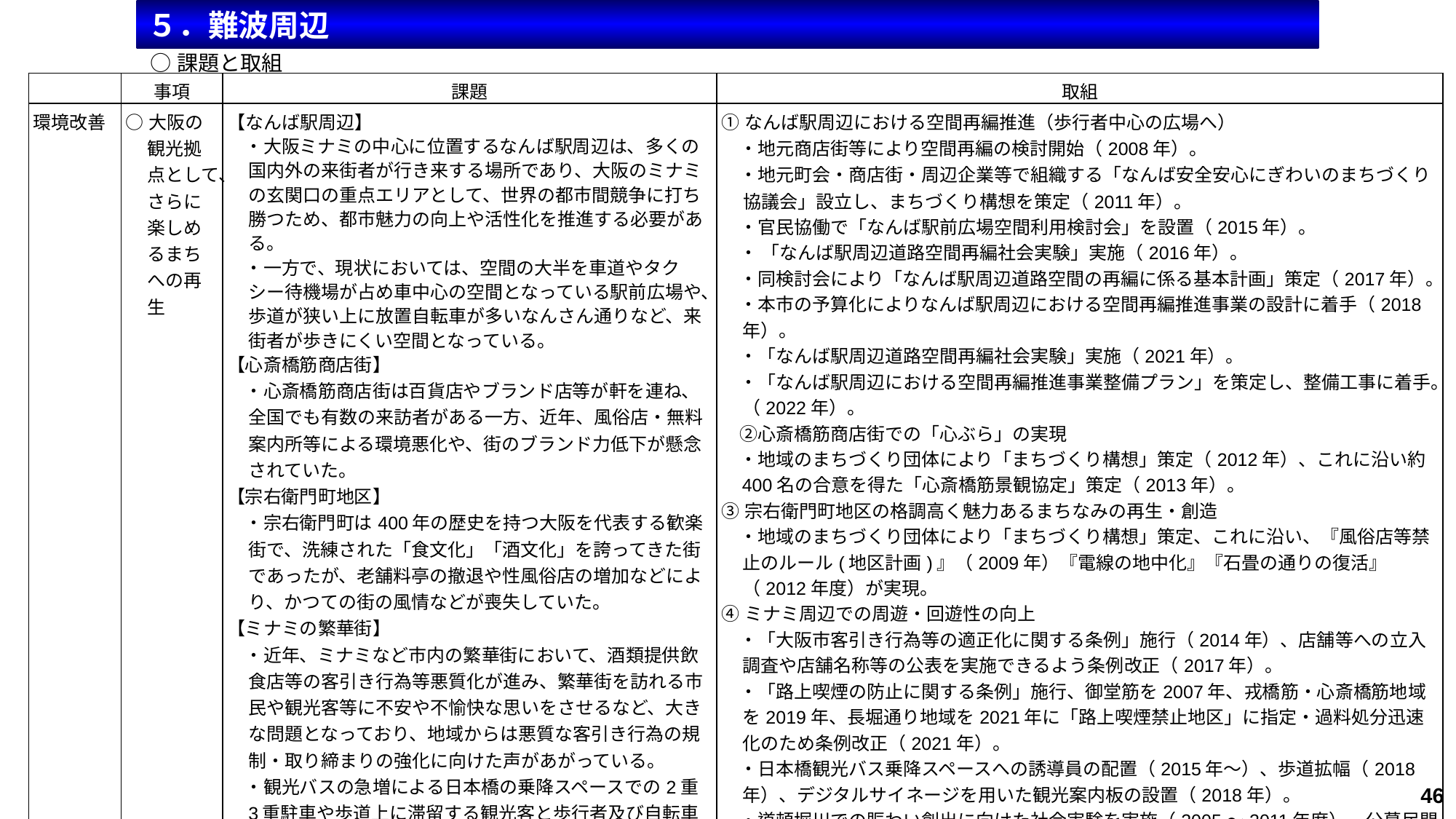

５．難波周辺
○課題と取組

|  | 事項 | 課題 | 取組 |
| --- | --- | --- | --- |
| 環境改善 | ○大阪の観光拠点として、さらに楽しめるまちへの再生 | 【なんば駅周辺】 　・大阪ミナミの中心に位置するなんば駅周辺は、多くの国内外の来街者が行き来する場所であり、大阪のミナミの玄関口の重点エリアとして、世界の都市間競争に打ち勝つため、都市魅力の向上や活性化を推進する必要がある。 　・一方で、現状においては、空間の大半を車道やタクシー待機場が占め車中心の空間となっている駅前広場や、歩道が狭い上に放置自転車が多いなんさん通りなど、来街者が歩きにくい空間となっている。 【心斎橋筋商店街】 　・心斎橋筋商店街は百貨店やブランド店等が軒を連ね、全国でも有数の来訪者がある一方、近年、風俗店・無料案内所等による環境悪化や、街のブランド力低下が懸念されていた。 【宗右衛門町地区】 　・宗右衛門町は400年の歴史を持つ大阪を代表する歓楽街で、洗練された「食文化」「酒文化」を誇ってきた街であったが、老舗料亭の撤退や性風俗店の増加などにより、かつての街の風情などが喪失していた。 【ミナミの繁華街】 　・近年、ミナミなど市内の繁華街において、酒類提供飲食店等の客引き行為等悪質化が進み、繁華街を訪れる市民や観光客等に不安や不愉快な思いをさせるなど、大きな問題となっており、地域からは悪質な客引き行為の規制・取り締まりの強化に向けた声があがっている。 　・観光バスの急増による日本橋の乗降スペースでの2重3重駐車や歩道上に滞留する観光客と歩行者及び自転車の輻輳などが問題となっている。 | ①なんば駅周辺における空間再編推進（歩行者中心の広場へ） 　・地元商店街等により空間再編の検討開始（2008年）。 　・地元町会・商店街・周辺企業等で組織する「なんば安全安心にぎわいのまちづくり協議会」設立し、まちづくり構想を策定（2011年）。 　・官民協働で「なんば駅前広場空間利用検討会」を設置（2015年）。 　・ 「なんば駅周辺道路空間再編社会実験」実施（2016年）。 　・同検討会により「なんば駅周辺道路空間の再編に係る基本計画」策定（2017年）。 　・本市の予算化によりなんば駅周辺における空間再編推進事業の設計に着手（2018年）。 　・「なんば駅周辺道路空間再編社会実験」実施（2021年）。 　・「なんば駅周辺における空間再編推進事業整備プラン」を策定し、整備工事に着手。（2022年）。 　②心斎橋筋商店街での「心ぶら」の実現 　・地域のまちづくり団体により「まちづくり構想」策定（2012年）、これに沿い約400名の合意を得た「心斎橋筋景観協定」策定（2013年）。 ③宗右衛門町地区の格調高く魅力あるまちなみの再生・創造 　・地域のまちづくり団体により「まちづくり構想」策定、これに沿い、『風俗店等禁止のルール(地区計画)』（2009年）『電線の地中化』『石畳の通りの復活』（2012年度）が実現。 ④ミナミ周辺での周遊・回遊性の向上 　・「大阪市客引き行為等の適正化に関する条例」施行（2014年）、店舗等への立入調査や店舗名称等の公表を実施できるよう条例改正（2017年）。 　・「路上喫煙の防止に関する条例」施行、御堂筋を2007年、戎橋筋・心斎橋筋地域を2019年、長堀通り地域を2021年に「路上喫煙禁止地区」に指定・過料処分迅速化のため条例改正（2021年）。 　・日本橋観光バス乗降スペースへの誘導員の配置（2015年～）、歩道拡幅（2018年）、デジタルサイネージを用いた観光案内板の設置（2018年）。 　・道頓堀川での賑わい創出に向けた社会実験を実施（2005～2011年度）、公募民間事業者による管理運営（2012年度～）。 |
46